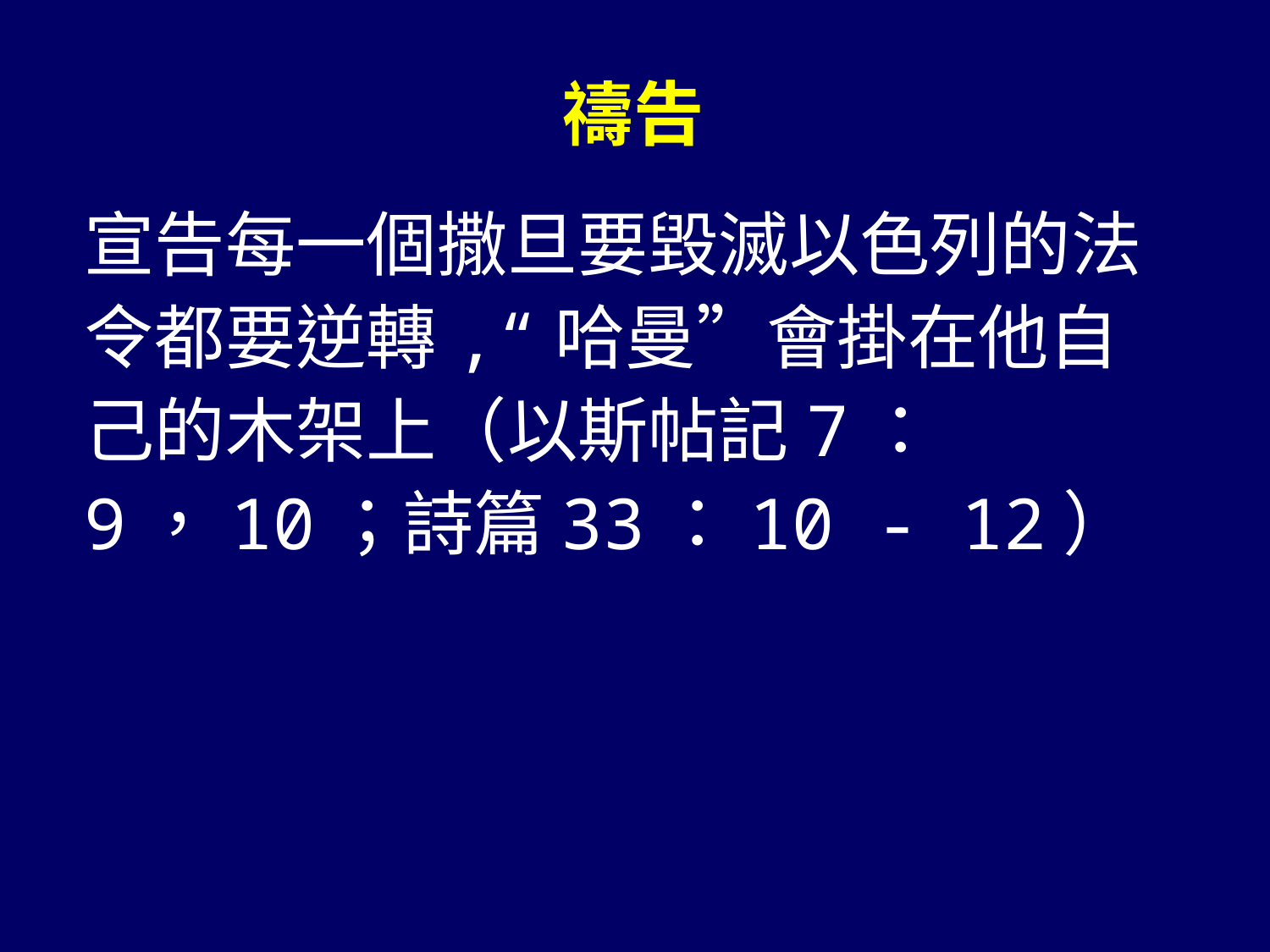

禱告
宣告每一個撒旦要毀滅以色列的法令都要逆轉,“哈曼”會掛在他自己的木架上（以斯帖記7：9，10；詩篇33：10 - 12）